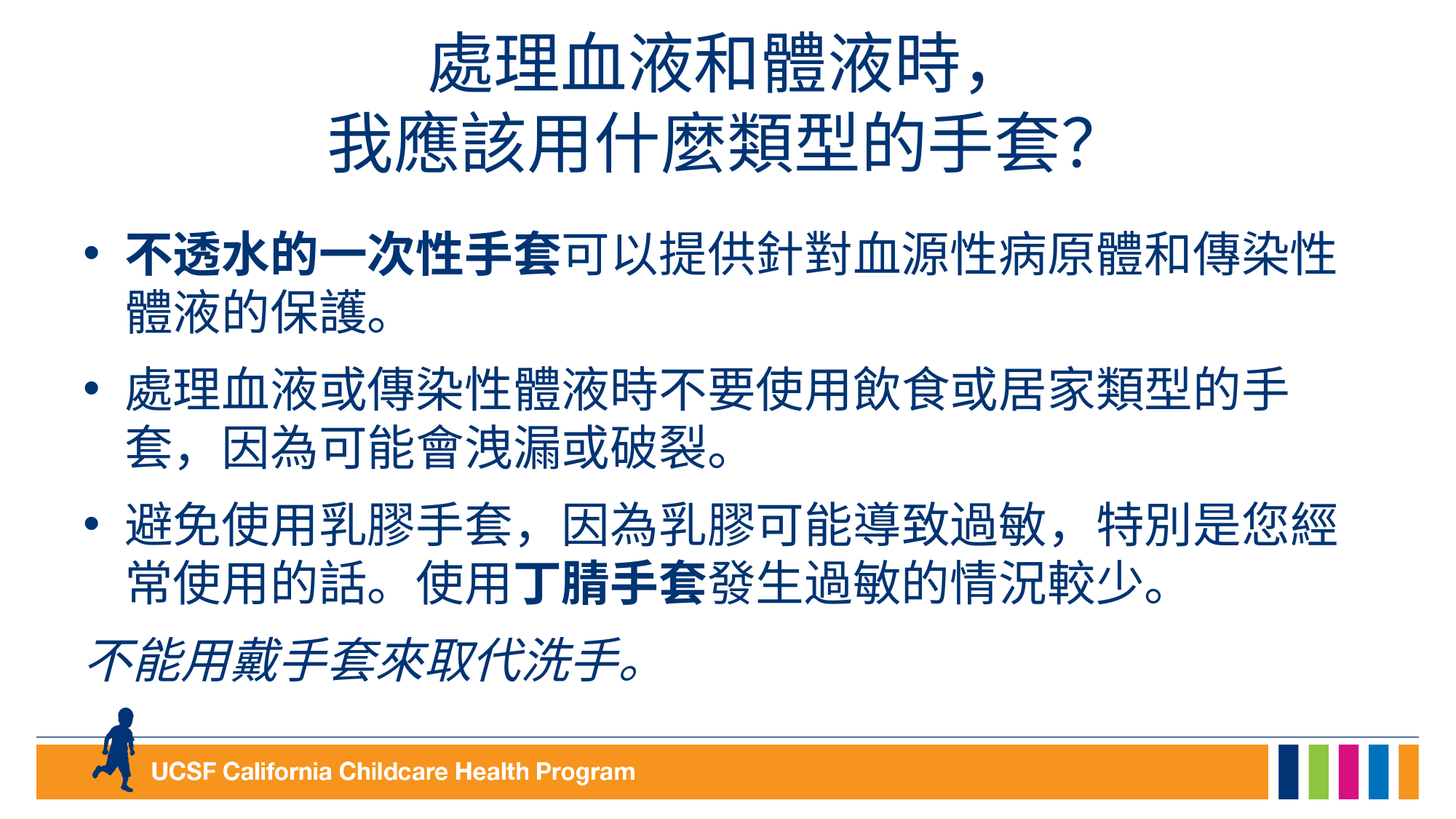

# 處理血液和體液時， 我應該用什麼類型的手套？
不透水的一次性手套可以提供針對血源性病原體和傳染性體液的保護。
處理血液或傳染性體液時不要使用飲食或居家類型的手套，因為可能會洩漏或破裂。
避免使用乳膠手套，因為乳膠可能導致過敏，特別是您經常使用的話。使用丁腈手套發生過敏的情況較少。
不能用戴手套來取代洗手。